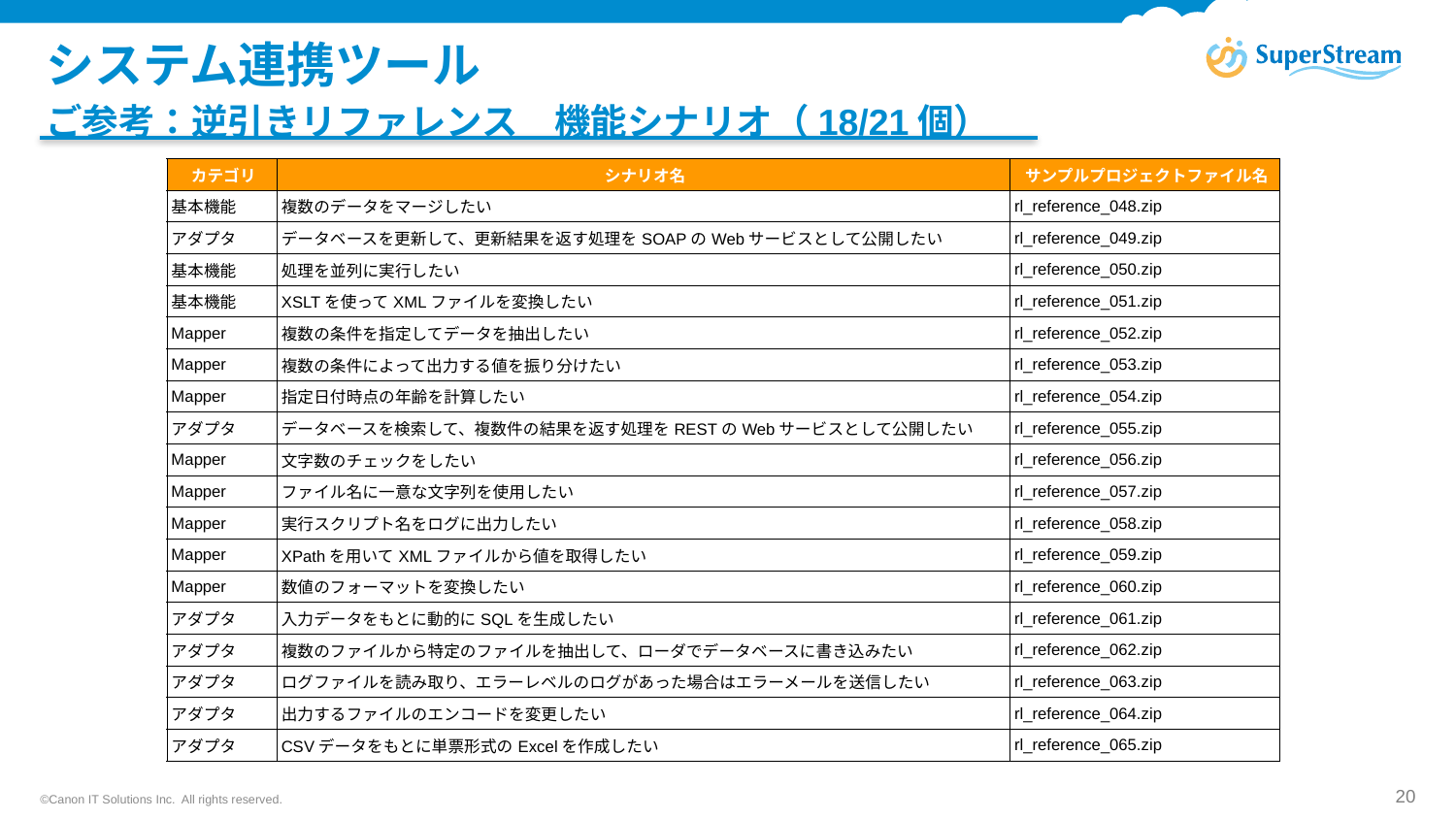

# システム連携ツール
ご参考：逆引きリファレンス　機能シナリオ（18/21個）
| カテゴリ | シナリオ名 | サンプルプロジェクトファイル名 |
| --- | --- | --- |
| 基本機能 | 複数のデータをマージしたい | rl\_reference\_048.zip |
| アダプタ | データベースを更新して、更新結果を返す処理をSOAPのWebサービスとして公開したい | rl\_reference\_049.zip |
| 基本機能 | 処理を並列に実行したい | rl\_reference\_050.zip |
| 基本機能 | XSLTを使ってXMLファイルを変換したい | rl\_reference\_051.zip |
| Mapper | 複数の条件を指定してデータを抽出したい | rl\_reference\_052.zip |
| Mapper | 複数の条件によって出力する値を振り分けたい | rl\_reference\_053.zip |
| Mapper | 指定日付時点の年齢を計算したい | rl\_reference\_054.zip |
| アダプタ | データベースを検索して、複数件の結果を返す処理をRESTのWebサービスとして公開したい | rl\_reference\_055.zip |
| Mapper | 文字数のチェックをしたい | rl\_reference\_056.zip |
| Mapper | ファイル名に一意な文字列を使用したい | rl\_reference\_057.zip |
| Mapper | 実行スクリプト名をログに出力したい | rl\_reference\_058.zip |
| Mapper | XPathを用いてXMLファイルから値を取得したい | rl\_reference\_059.zip |
| Mapper | 数値のフォーマットを変換したい | rl\_reference\_060.zip |
| アダプタ | 入力データをもとに動的にSQLを生成したい | rl\_reference\_061.zip |
| アダプタ | 複数のファイルから特定のファイルを抽出して、ローダでデータベースに書き込みたい | rl\_reference\_062.zip |
| アダプタ | ログファイルを読み取り、エラーレベルのログがあった場合はエラーメールを送信したい | rl\_reference\_063.zip |
| アダプタ | 出力するファイルのエンコードを変更したい | rl\_reference\_064.zip |
| アダプタ | CSVデータをもとに単票形式のExcelを作成したい | rl\_reference\_065.zip |
©Canon IT Solutions Inc.  All rights reserved.
20